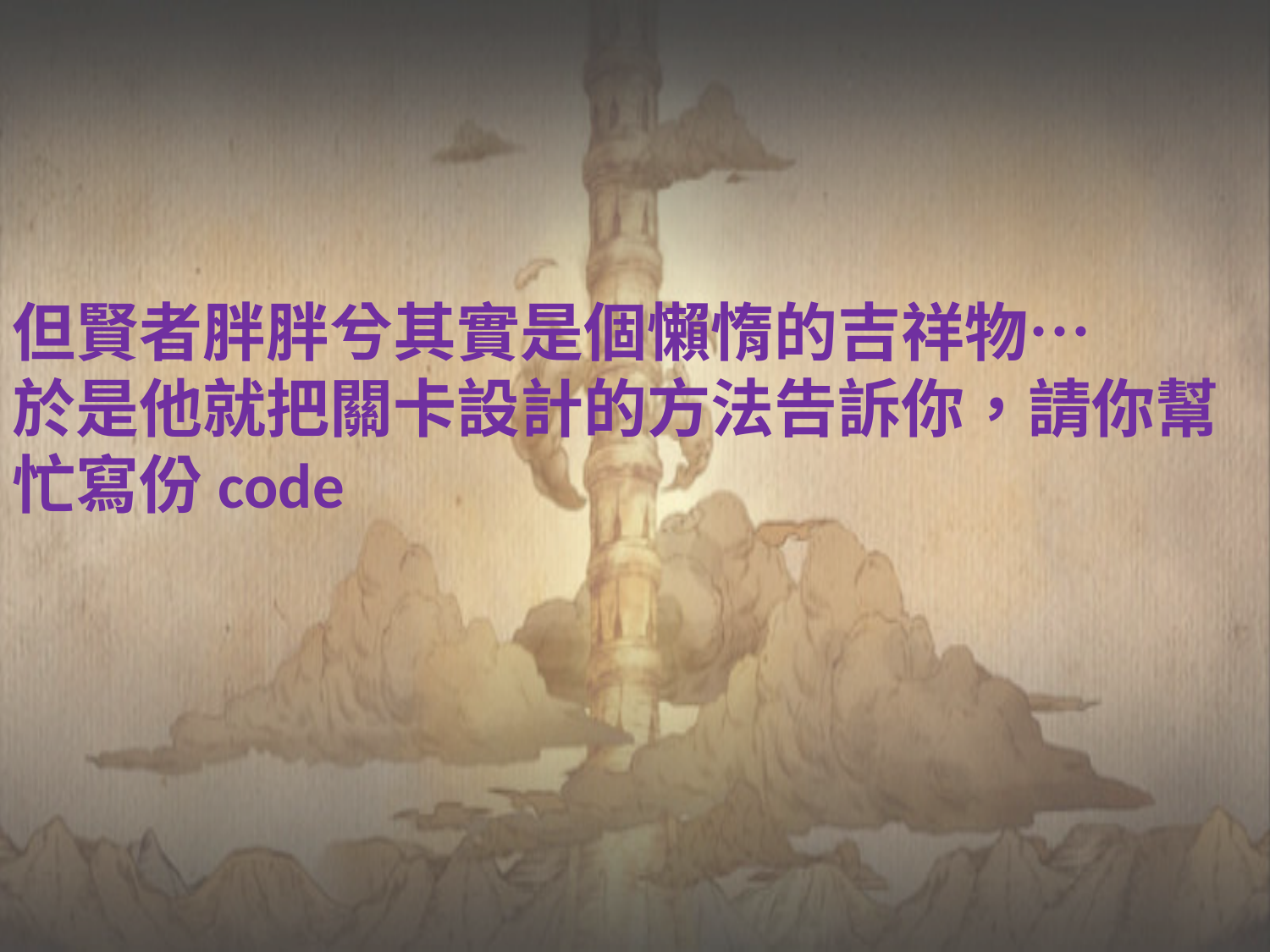

但賢者胖胖兮其實是個懶惰的吉祥物…
於是他就把關卡設計的方法告訴你，請你幫忙寫份code